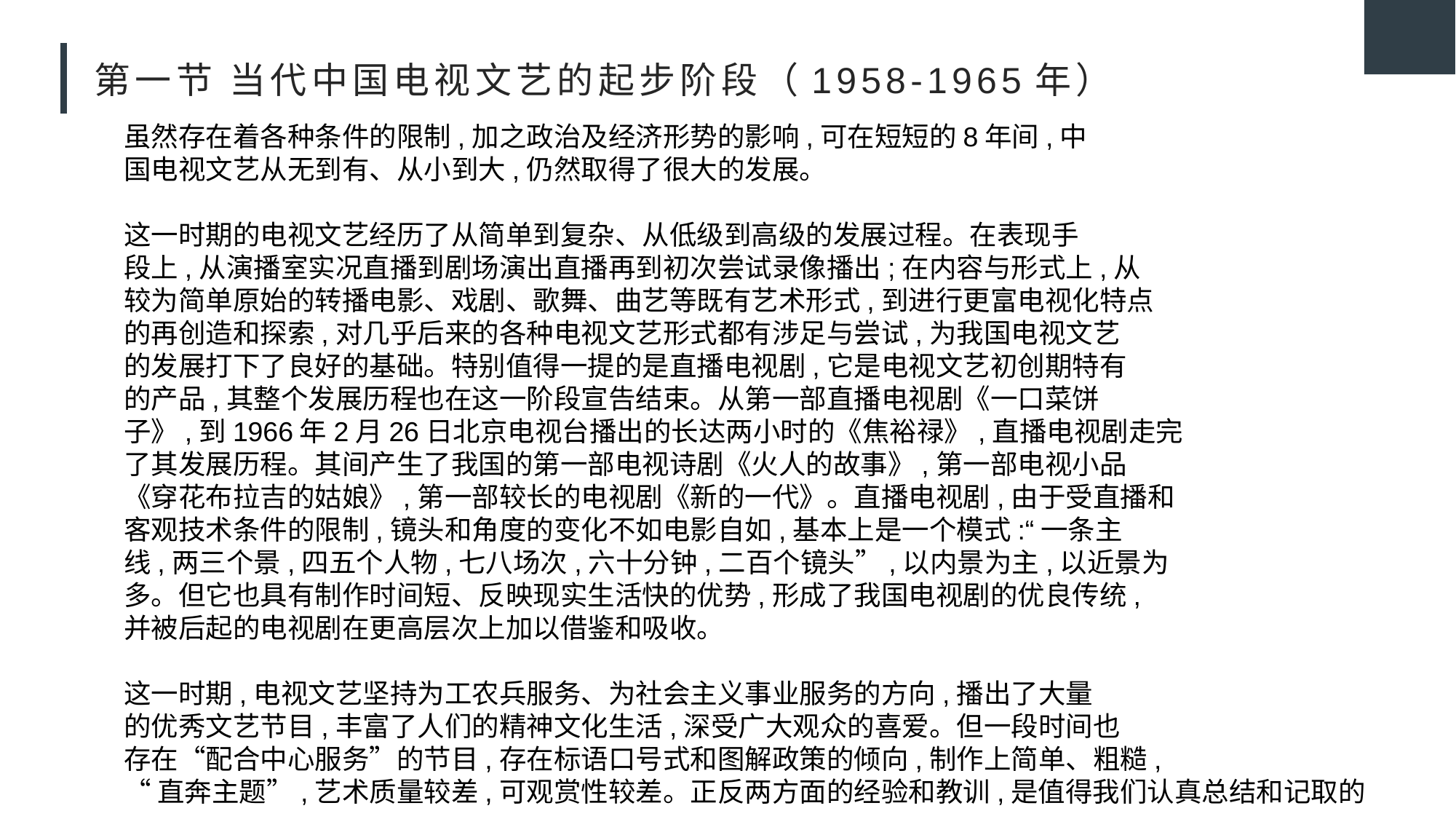

# 第一节 当代中国电视文艺的起步阶段（1958-1965年）
虽然存在着各种条件的限制,加之政治及经济形势的影响,可在短短的8年间,中
国电视文艺从无到有、从小到大,仍然取得了很大的发展。

这一时期的电视文艺经历了从简单到复杂、从低级到高级的发展过程。在表现手
段上,从演播室实况直播到剧场演出直播再到初次尝试录像播出;在内容与形式上,从
较为简单原始的转播电影、戏剧、歌舞、曲艺等既有艺术形式,到进行更富电视化特点
的再创造和探索,对几乎后来的各种电视文艺形式都有涉足与尝试,为我国电视文艺
的发展打下了良好的基础。特别值得一提的是直播电视剧,它是电视文艺初创期特有
的产品,其整个发展历程也在这一阶段宣告结束。从第一部直播电视剧《一口菜饼
子》,到1966年2月26日北京电视台播出的长达两小时的《焦裕禄》,直播电视剧走完
了其发展历程。其间产生了我国的第一部电视诗剧《火人的故事》,第一部电视小品
《穿花布拉吉的姑娘》,第一部较长的电视剧《新的一代》。直播电视剧,由于受直播和
客观技术条件的限制,镜头和角度的变化不如电影自如,基本上是一个模式:“一条主
线,两三个景,四五个人物,七八场次,六十分钟,二百个镜头”,以内景为主,以近景为
多。但它也具有制作时间短、反映现实生活快的优势,形成了我国电视剧的优良传统,
并被后起的电视剧在更高层次上加以借鉴和吸收。

这一时期,电视文艺坚持为工农兵服务、为社会主义事业服务的方向,播出了大量
的优秀文艺节目,丰富了人们的精神文化生活,深受广大观众的喜爱。但一段时间也
存在“配合中心服务”的节目,存在标语口号式和图解政策的倾向,制作上简单、粗糙,
“直奔主题”,艺术质量较差,可观赏性较差。正反两方面的经验和教训,是值得我们认真总结和记取的